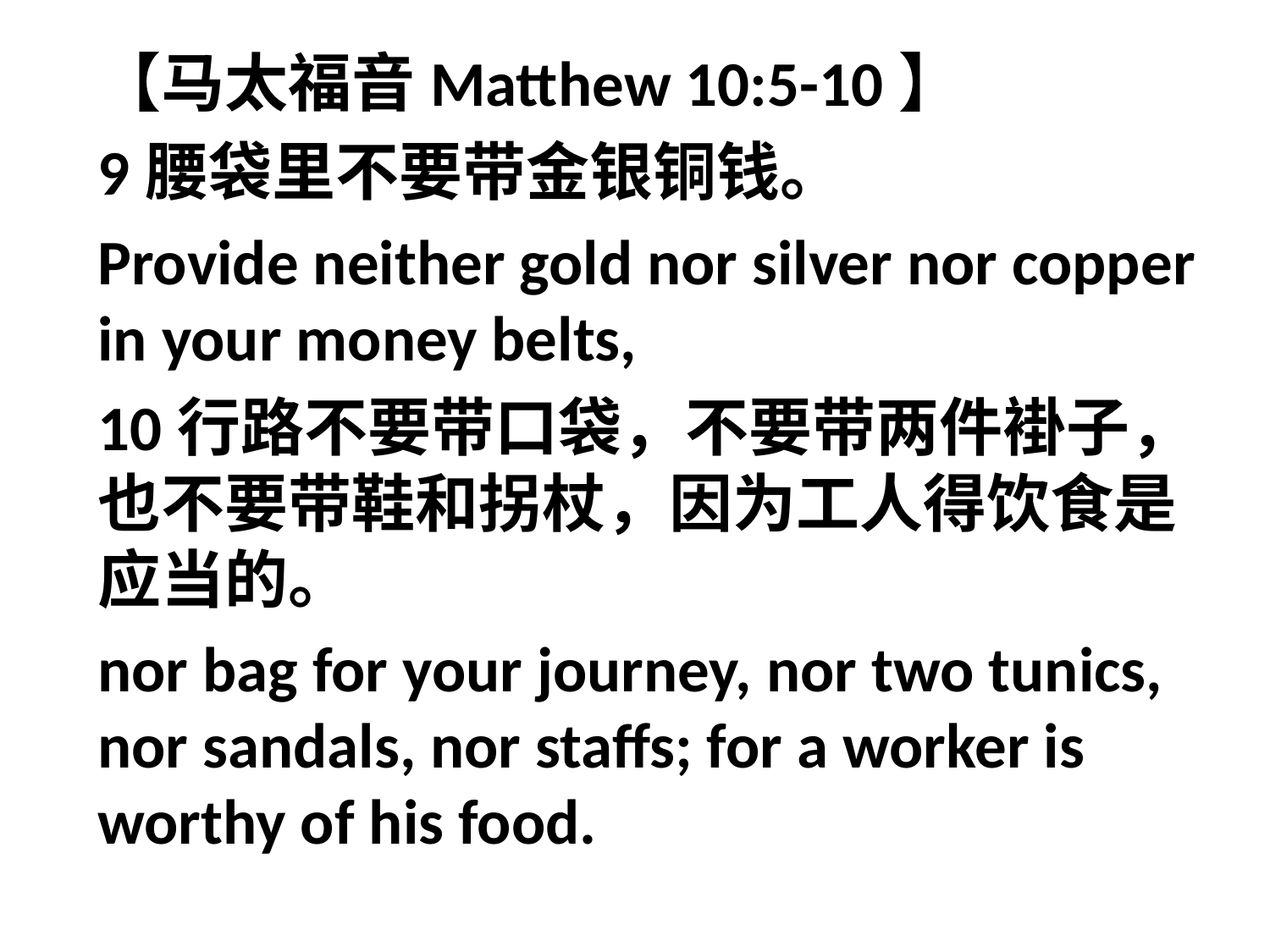

【马太福音Matthew 10:5-10】
9腰袋里不要带金银铜钱。
Provide neither gold nor silver nor copper in your money belts,
10行路不要带口袋，不要带两件褂子，也不要带鞋和拐杖，因为工人得饮食是应当的。
nor bag for your journey, nor two tunics, nor sandals, nor staffs; for a worker is worthy of his food.